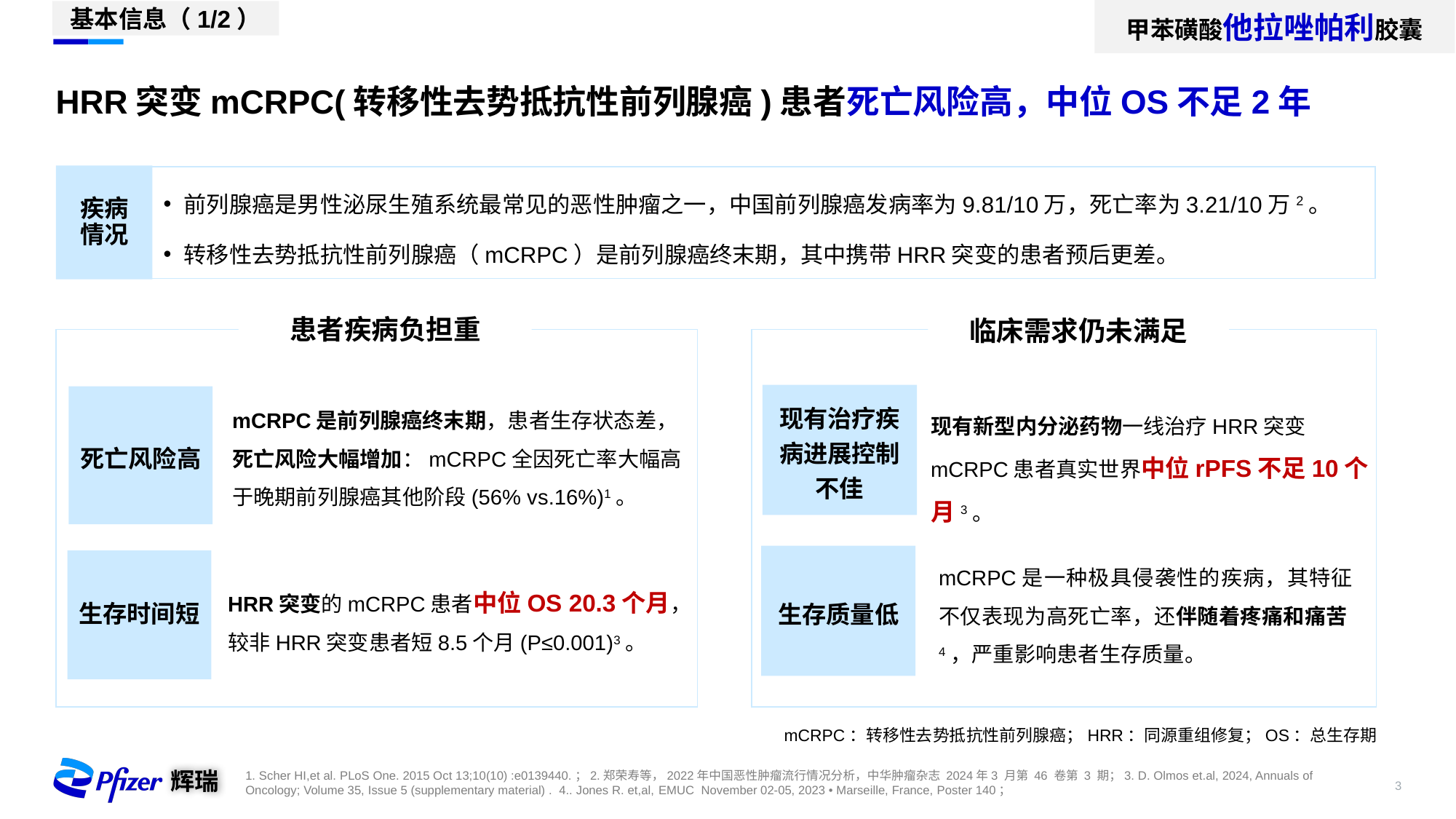

甲苯磺酸他拉唑帕利胶囊
基本信息（1/2）
HRR突变mCRPC(转移性去势抵抗性前列腺癌)患者死亡风险高，中位OS不足2年
疾病
情况

前列腺癌是男性泌尿生殖系统最常见的恶性肿瘤之一，中国前列腺癌发病率为9.81/10万，死亡率为3.21/10万2。
转移性去势抵抗性前列腺癌（mCRPC）是前列腺癌终末期，其中携带HRR突变的患者预后更差。
患者疾病负担重

死亡风险高
mCRPC是前列腺癌终末期，患者生存状态差，死亡风险大幅增加：mCRPC全因死亡率大幅高于晚期前列腺癌其他阶段(56% vs.16%)1。
生存时间短
HRR突变的mCRPC患者中位OS 20.3个月，较非HRR突变患者短8.5个月(P≤0.001)3。
临床需求仍未满足

现有治疗疾病进展控制不佳
现有新型内分泌药物一线治疗HRR突变mCRPC患者真实世界中位rPFS不足10个月3。
生存质量低
mCRPC是一种极具侵袭性的疾病，其特征不仅表现为高死亡率，还伴随着疼痛和痛苦4，严重影响患者生存质量。
mCRPC：转移性去势抵抗性前列腺癌；HRR：同源重组修复；OS：总生存期
1. Scher HI,et al. PLoS One. 2015 Oct 13;10(10) :e0139440.；2.郑荣寿等，2022年中国恶性肿瘤流行情况分析，中华肿瘤杂志 2024年3 月第 46 卷第 3 期；3. D. Olmos et.al, 2024, Annuals of Oncology; Volume 35, Issue 5 (supplementary material) .  4.. Jones R. et,al, EMUC  November 02-05, 2023 • Marseille, France, Poster 140；